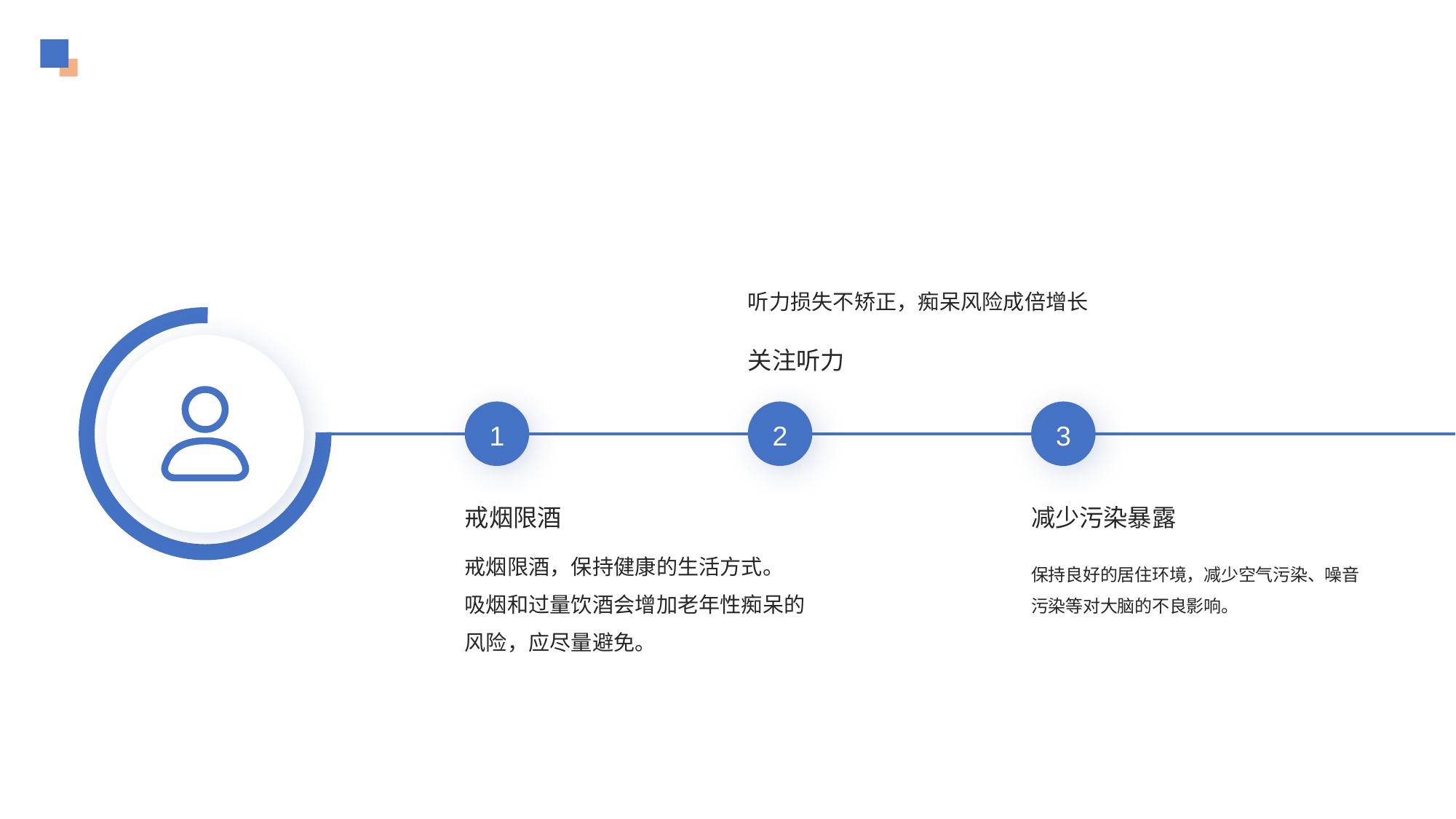

听力损失不矫正，痴呆风险成倍增长

关注听力

1
2
3
戒烟限酒
减少污染暴露
戒烟限酒，保持健康的生活方式。
吸烟和过量饮酒会增加老年性痴呆的风险，应尽量避免。
保持良好的居住环境，减少空气污染、噪音污染等对大脑的不良影响。